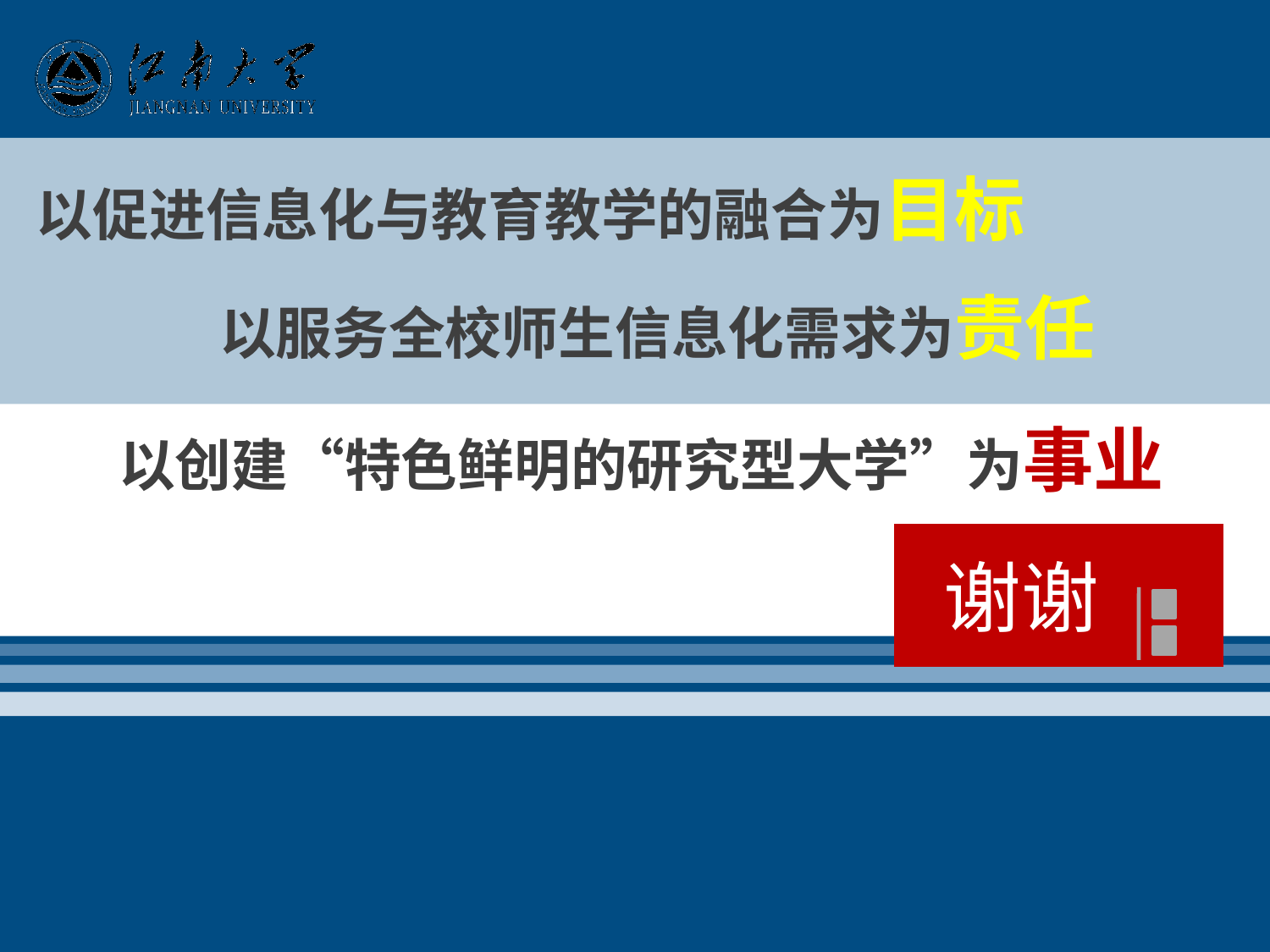

以促进信息化与教育教学的融合为目标
以服务全校师生信息化需求为责任
以创建“特色鲜明的研究型大学”为事业
 谢谢